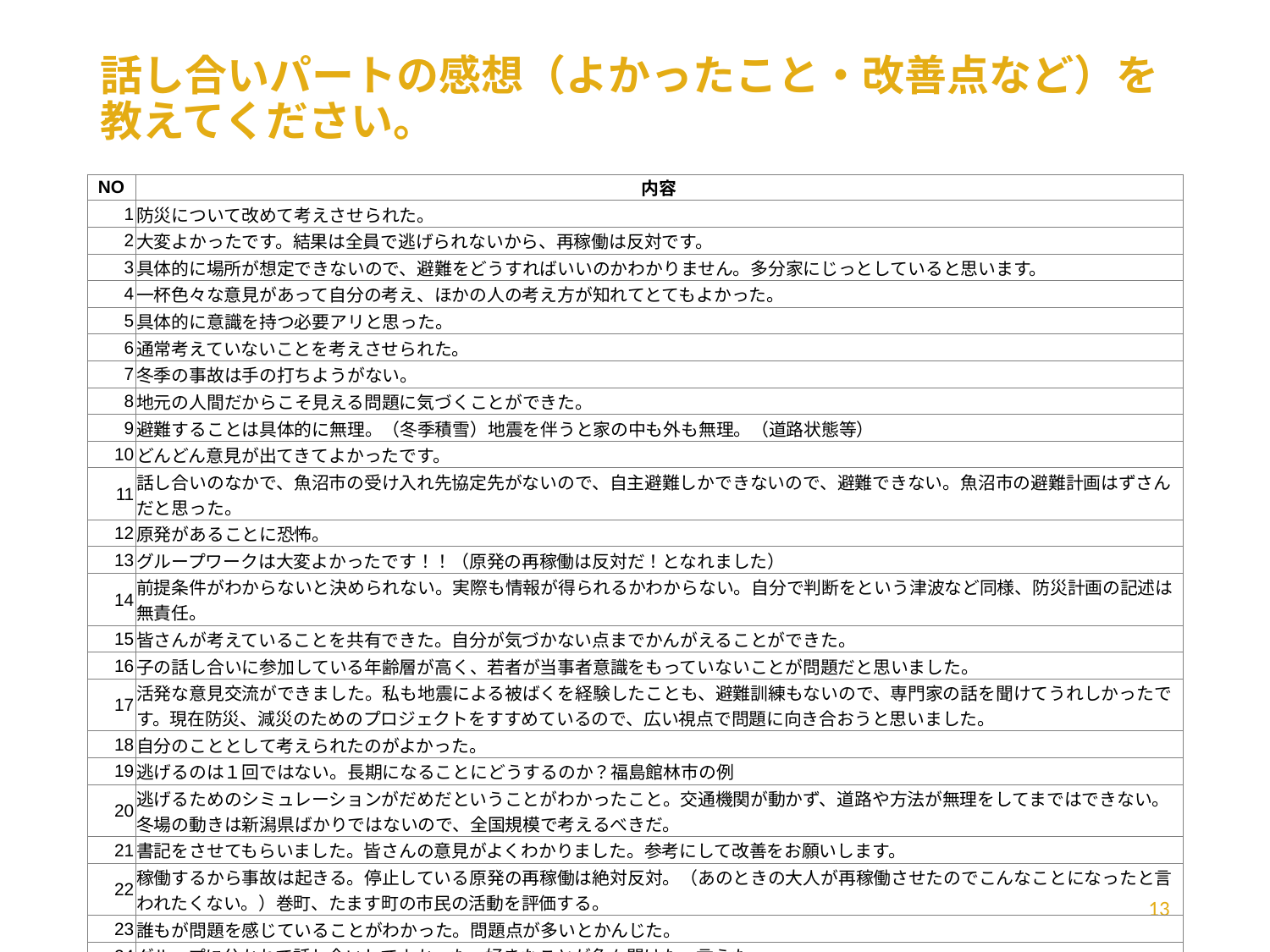

# 話し合いパートの感想（よかったこと・改善点など）を教えてください。
| NO | 内容 |
| --- | --- |
| 1 | 防災について改めて考えさせられた。 |
| 2 | 大変よかったです。結果は全員で逃げられないから、再稼働は反対です。 |
| 3 | 具体的に場所が想定できないので、避難をどうすればいいのかわかりません。多分家にじっとしていると思います。 |
| 4 | 一杯色々な意見があって自分の考え、ほかの人の考え方が知れてとてもよかった。 |
| 5 | 具体的に意識を持つ必要アリと思った。 |
| 6 | 通常考えていないことを考えさせられた。 |
| 7 | 冬季の事故は手の打ちようがない。 |
| 8 | 地元の人間だからこそ見える問題に気づくことができた。 |
| 9 | 避難することは具体的に無理。（冬季積雪）地震を伴うと家の中も外も無理。（道路状態等） |
| 10 | どんどん意見が出てきてよかったです。 |
| 11 | 話し合いのなかで、魚沼市の受け入れ先協定先がないので、自主避難しかできないので、避難できない。魚沼市の避難計画はずさんだと思った。 |
| 12 | 原発があることに恐怖。 |
| 13 | グループワークは大変よかったです！！（原発の再稼働は反対だ！となれました） |
| 14 | 前提条件がわからないと決められない。実際も情報が得られるかわからない。自分で判断をという津波など同様、防災計画の記述は無責任。 |
| 15 | 皆さんが考えていることを共有できた。自分が気づかない点までかんがえることができた。 |
| 16 | 子の話し合いに参加している年齢層が高く、若者が当事者意識をもっていないことが問題だと思いました。 |
| 17 | 活発な意見交流ができました。私も地震による被ばくを経験したことも、避難訓練もないので、専門家の話を聞けてうれしかったです。現在防災、減災のためのプロジェクトをすすめているので、広い視点で問題に向き合おうと思いました。 |
| 18 | 自分のこととして考えられたのがよかった。 |
| 19 | 逃げるのは１回ではない。長期になることにどうするのか？福島館林市の例 |
| 20 | 逃げるためのシミュレーションがだめだということがわかったこと。交通機関が動かず、道路や方法が無理をしてまではできない。冬場の動きは新潟県ばかりではないので、全国規模で考えるべきだ。 |
| 21 | 書記をさせてもらいました。皆さんの意見がよくわかりました。参考にして改善をお願いします。 |
| 22 | 稼働するから事故は起きる。停止している原発の再稼働は絶対反対。（あのときの大人が再稼働させたのでこんなことになったと言われたくない。）巻町、たます町の市民の活動を評価する。 |
| 23 | 誰もが問題を感じていることがわかった。問題点が多いとかんじた。 |
| 24 | グループに分かれて話し合いしてよかった。好きなことが色々聞けた。言えた。 |
| 25 | 書記さんがうまくまとめてくれた。 |
13